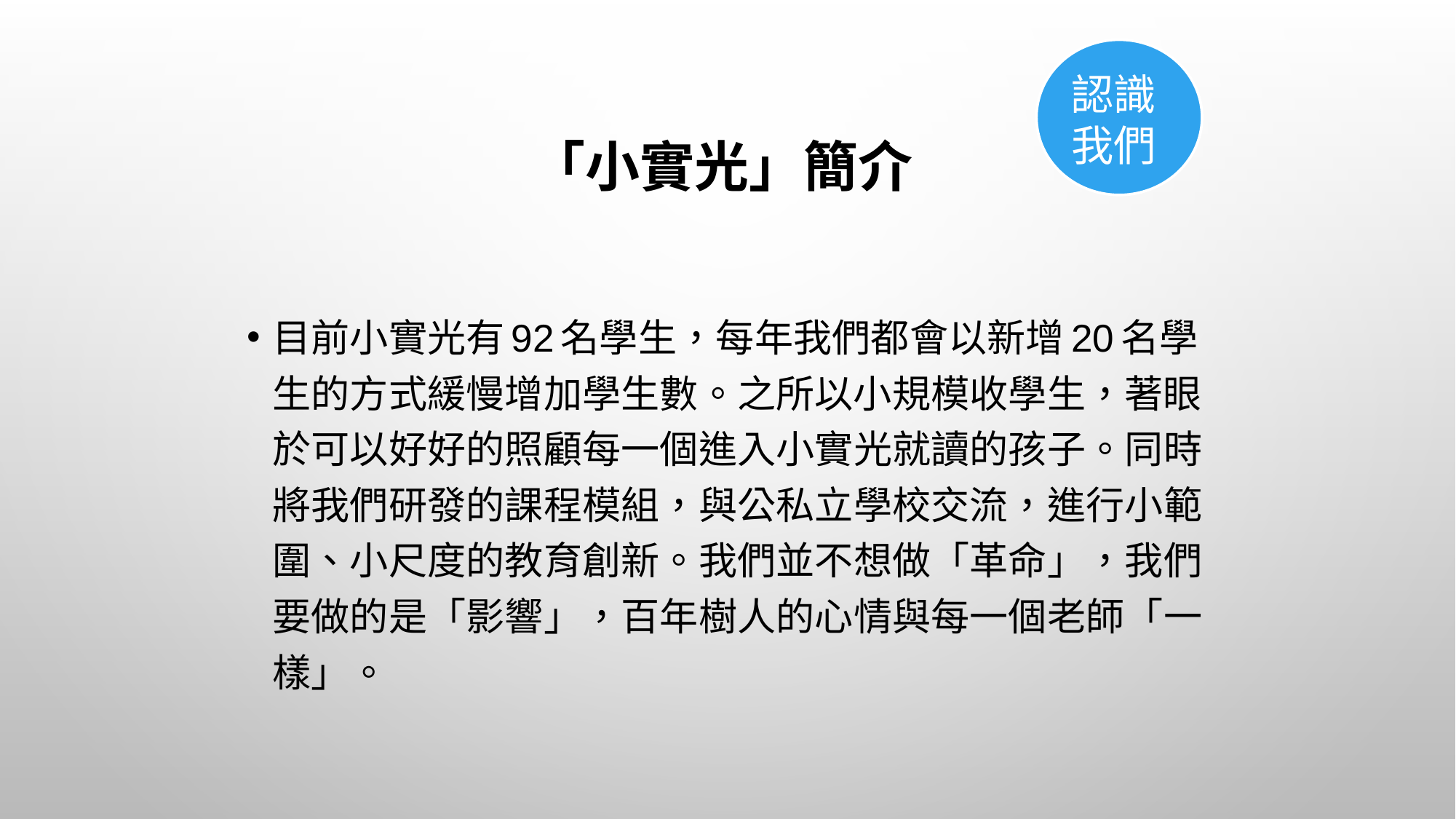

認識
我們
# 「小實光」簡介
目前小實光有92名學生，每年我們都會以新增20名學生的方式緩慢增加學生數。之所以小規模收學生，著眼於可以好好的照顧每一個進入小實光就讀的孩子。同時將我們研發的課程模組，與公私立學校交流，進行小範圍、小尺度的教育創新。我們並不想做「革命」，我們要做的是「影響」，百年樹人的心情與每一個老師「一樣」。